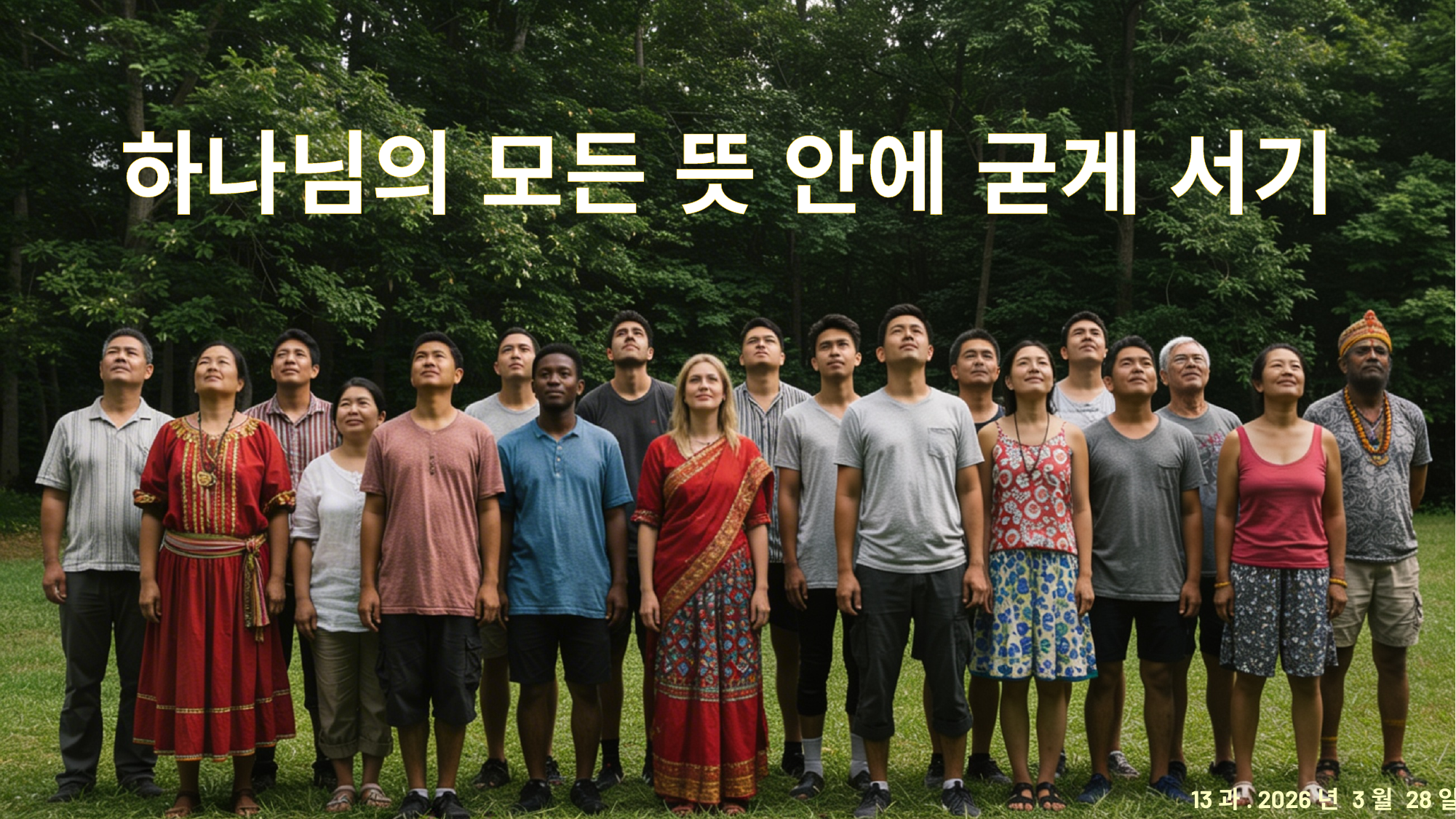

하나님의 모든 뜻 안에 굳게 서기
13과. 2026년 3월 28일